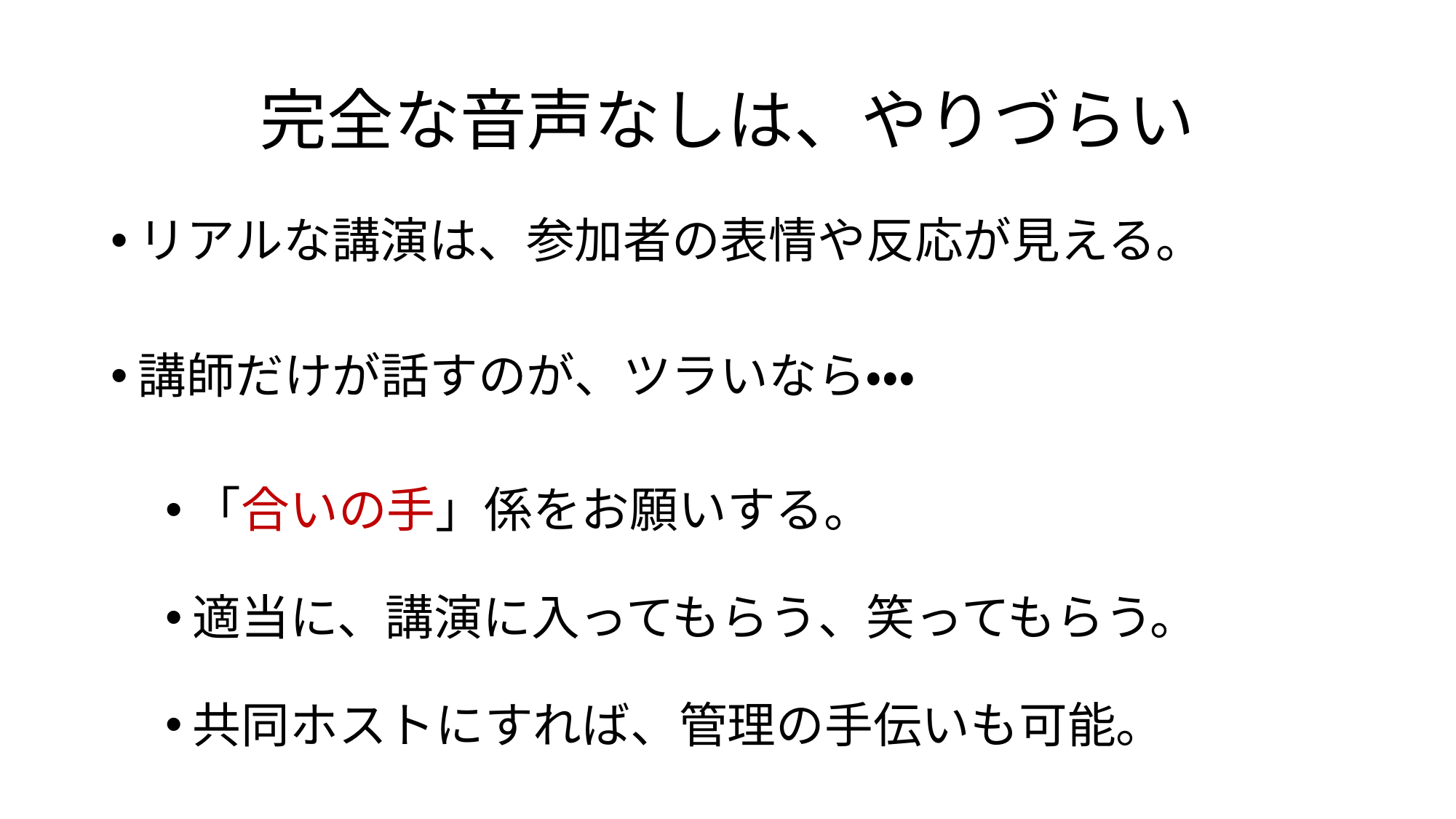

# 完全な音声なしは、やりづらい
リアルな講演は、参加者の表情や反応が見える。

講師だけが話すのが、ツラいなら・・・

「合いの手」係をお願いする。

適当に、講演に入ってもらう、笑ってもらう。

共同ホストにすれば、管理の手伝いも可能。